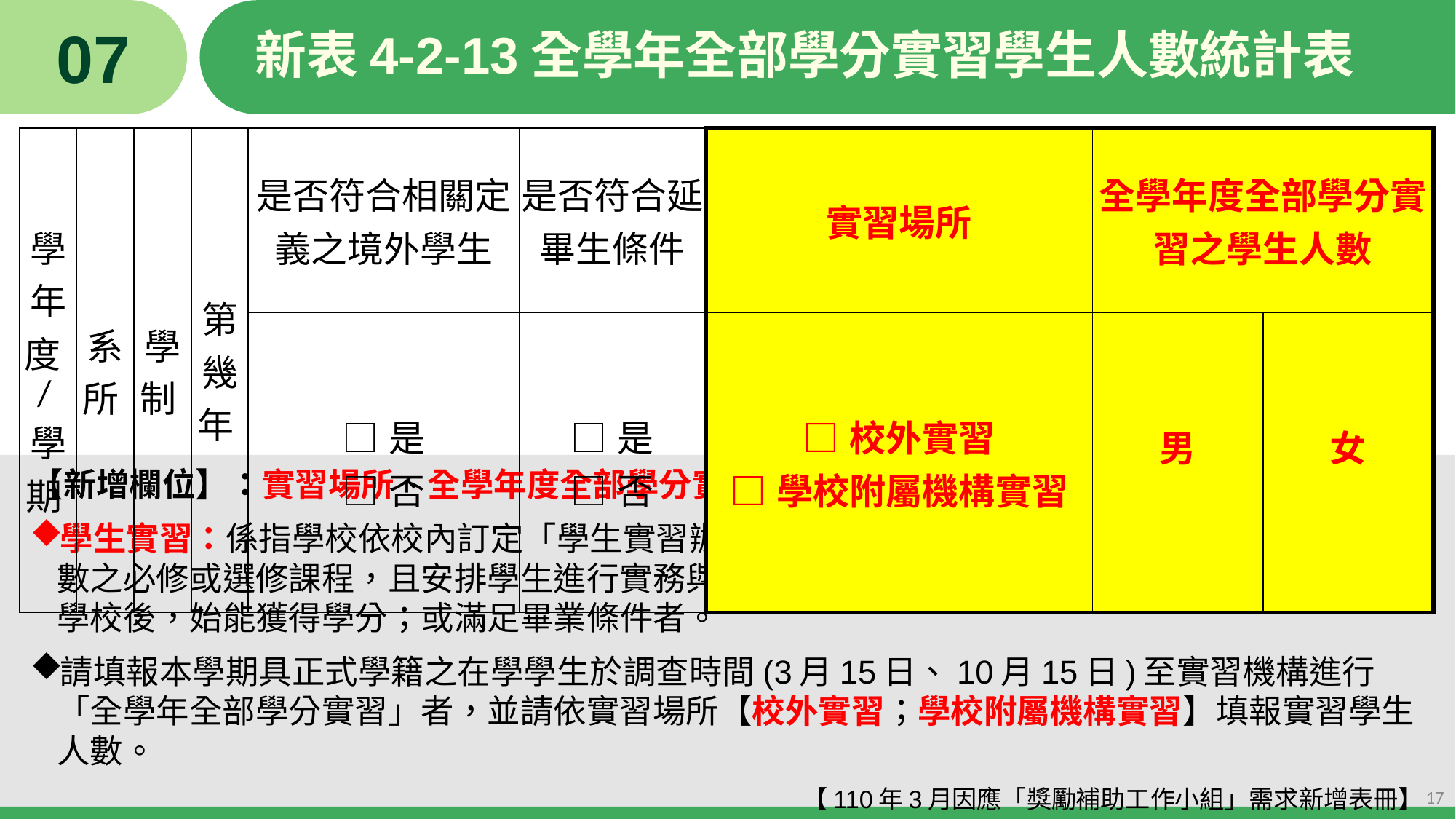

07
# 新表4-2-13全學年全部學分實習學生人數統計表
| 學年度/學期 | 系所 | 學制 | 第幾年 | 是否符合相關定義之境外學生 | 是否符合延畢生條件 | 實習場所 | 全學年度全部學分實習之學生人數 |  |
| --- | --- | --- | --- | --- | --- | --- | --- | --- |
|  |  |  |  | □是 □否 | □是 □否 | □校外實習 □學校附屬機構實習 | 男 | 女 |
【新增欄位】：實習場所、全學年度全部學分實習之學生人數
學生實習：係指學校依校內訂定「學生實習辦法」規定辦理，亦即學校系所規劃具有學分或時數之必修或選修課程，且安排學生進行實務與理論課程實習，並於實習終了取得考核證明繳回學校後，始能獲得學分；或滿足畢業條件者。
請填報本學期具正式學籍之在學學生於調查時間(3月15日、10月15日)至實習機構進行「全學年全部學分實習」者，並請依實習場所【校外實習；學校附屬機構實習】填報實習學生人數。
【110年3月因應「獎勵補助工作小組」需求新增表冊】

17